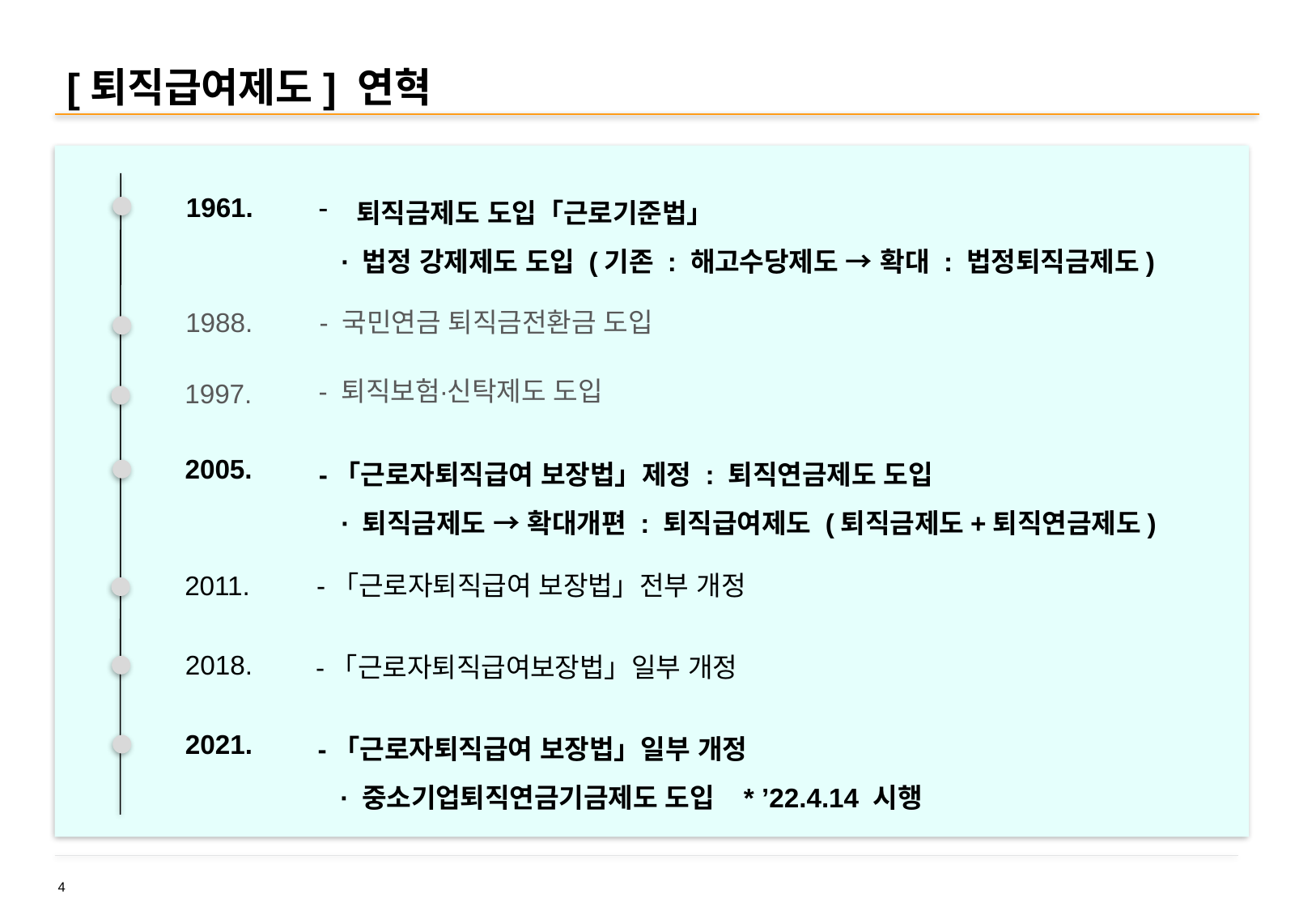

# [퇴직급여제도] 연혁

퇴직금제도 도입「근로기준법」
   ∙ 법정 강제제도 도입 (기존 : 해고수당제도 → 확대 : 법정퇴직금제도)
1961.

1988.
- 국민연금 퇴직금전환금 도입

- 퇴직보험∙신탁제도 도입
1997.

-「근로자퇴직급여 보장법」제정 : 퇴직연금제도 도입
   ∙ 퇴직금제도 → 확대개편 : 퇴직급여제도 (퇴직금제도+퇴직연금제도)
2005.

2011.
-「근로자퇴직급여 보장법」전부 개정

-「근로자퇴직급여보장법」일부 개정
2018.

-「근로자퇴직급여 보장법」일부 개정
   ∙ 중소기업퇴직연금기금제도 도입   * ’22.4.14 시행
2021.